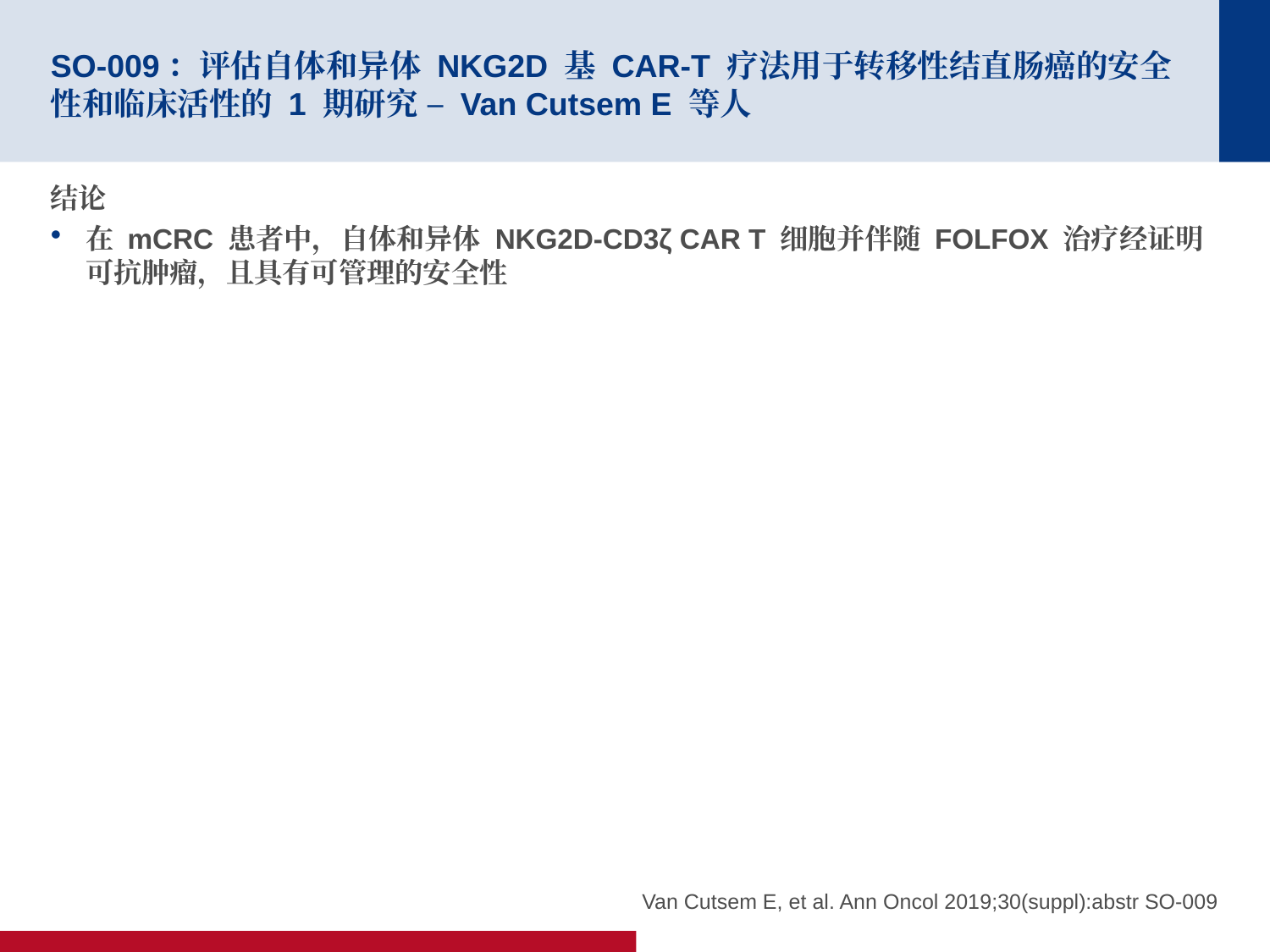

# SO-009：评估自体和异体 NKG2D 基 CAR-T 疗法用于转移性结直肠癌的安全性和临床活性的 1 期研究 – Van Cutsem E 等人
结论
在 mCRC 患者中，自体和异体 NKG2D-CD3ζ CAR T 细胞并伴随 FOLFOX 治疗经证明可抗肿瘤，且具有可管理的安全性
Van Cutsem E, et al. Ann Oncol 2019;30(suppl):abstr SO-009